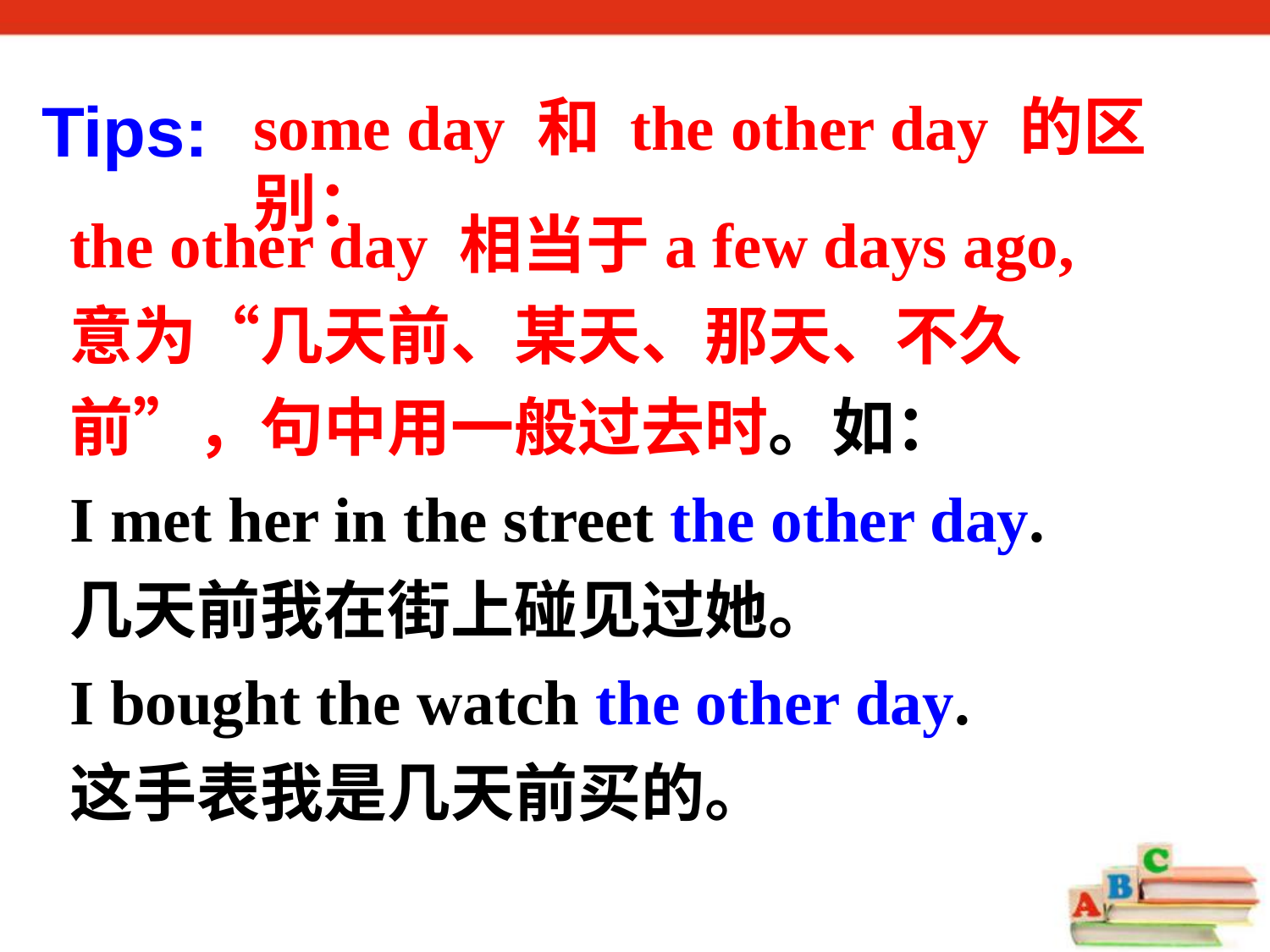

Tips:
some day 和 the other day 的区别：
the other day 相当于a few days ago, 意为“几天前、某天、那天、不久前”，句中用一般过去时。如：
I met her in the street the other day.
几天前我在街上碰见过她。
I bought the watch the other day.
这手表我是几天前买的。